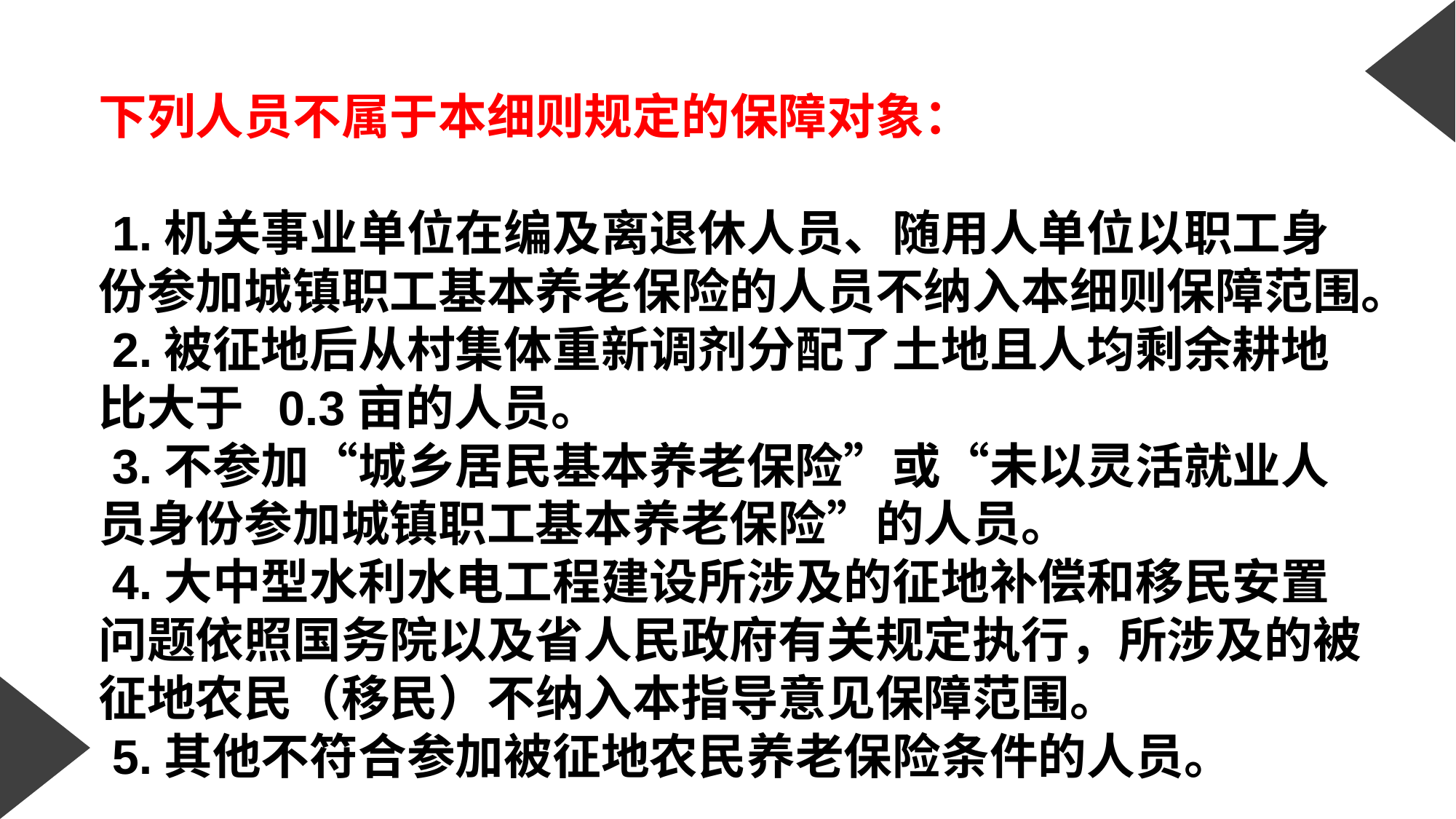

下列人员不属于本细则规定的保障对象：

 1.机关事业单位在编及离退休人员、随用人单位以职工身份参加城镇职工基本养老保险的人员不纳入本细则保障范围。
 2.被征地后从村集体重新调剂分配了土地且人均剩余耕地比大于  0.3亩的人员。
 3.不参加“城乡居民基本养老保险”或“未以灵活就业人员身份参加城镇职工基本养老保险”的人员。
 4.大中型水利水电工程建设所涉及的征地补偿和移民安置问题依照国务院以及省人民政府有关规定执行，所涉及的被征地农民（移民）不纳入本指导意见保障范围。
 5.其他不符合参加被征地农民养老保险条件的人员。